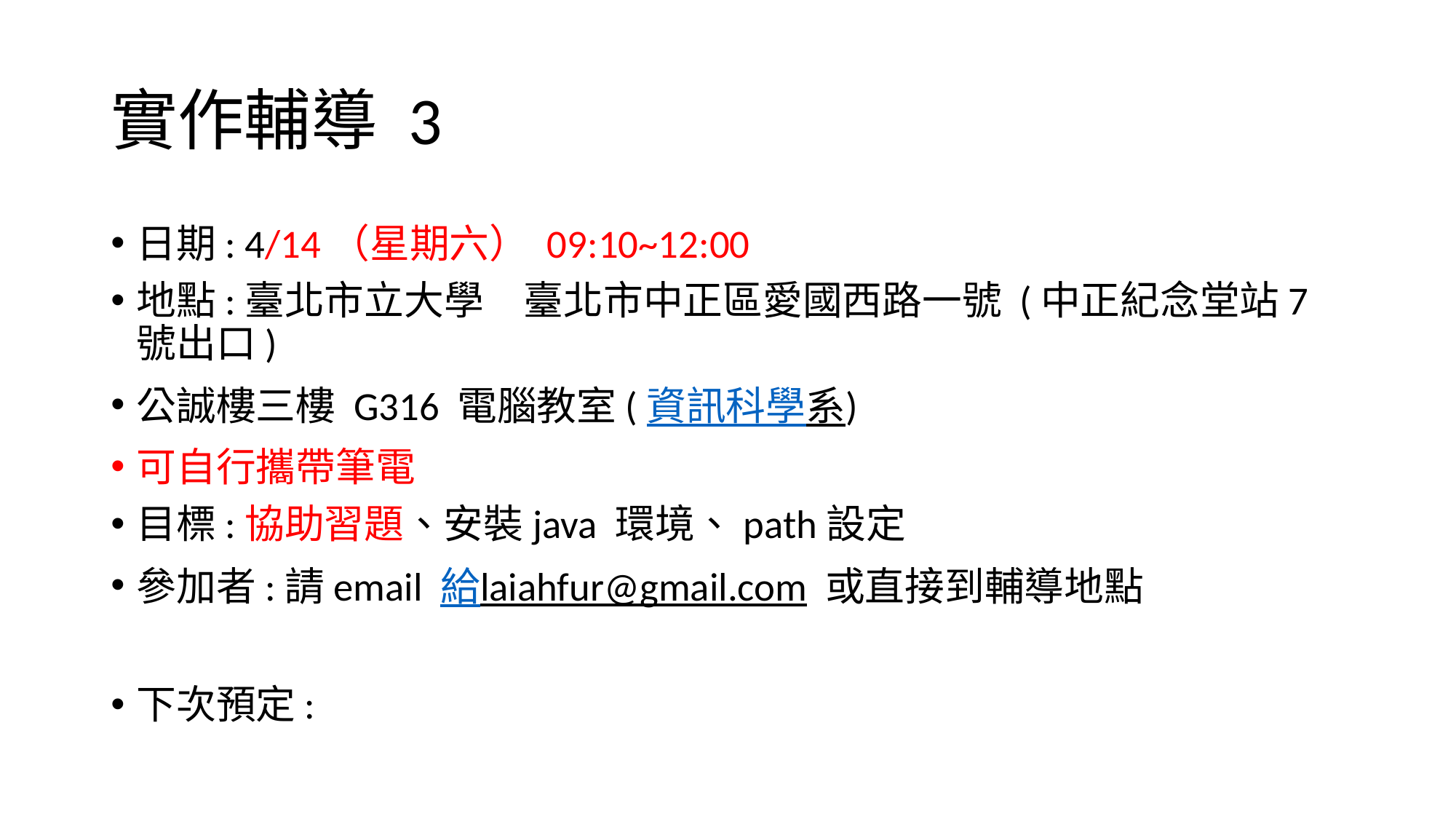

# 實作輔導 3
日期: 4/14（星期六） 09:10~12:00、13:10~16:00
地點:臺北市立大學　臺北市中正區愛國西路一號 (中正紀念堂站7號出口)
公誠樓三樓 G316 電腦教室(資訊科學系)
可自行攜帶筆電
目標:協助習題、安裝java 環境、path設定
參加者:請email 給laiahfur@gmail.com 或直接到輔導地點

下次預定: